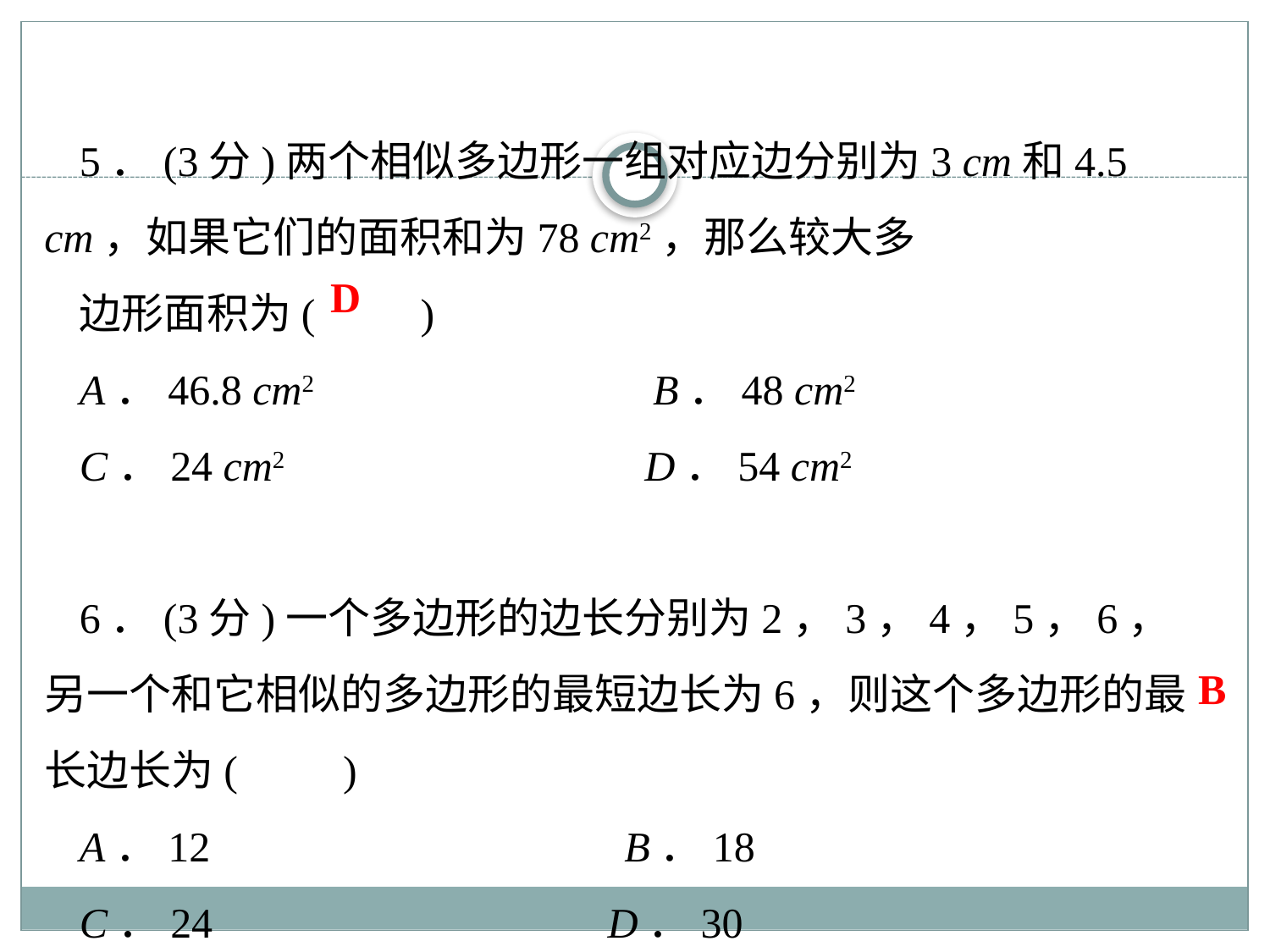

5．(3分)两个相似多边形一组对应边分别为3 cm和4.5 cm，如果它们的面积和为78 cm2，那么较大多
边形面积为(　　)
A．46.8 cm2                                B．48 cm2
C．24 cm2                                  D．54 cm2

6．(3分)一个多边形的边长分别为2，3，4，5，6，另一个和它相似的多边形的最短边长为6，则这个多边形的最长边长为(　　)
A．12　　　                            B．18
C．24　　　                          D．30
D
B